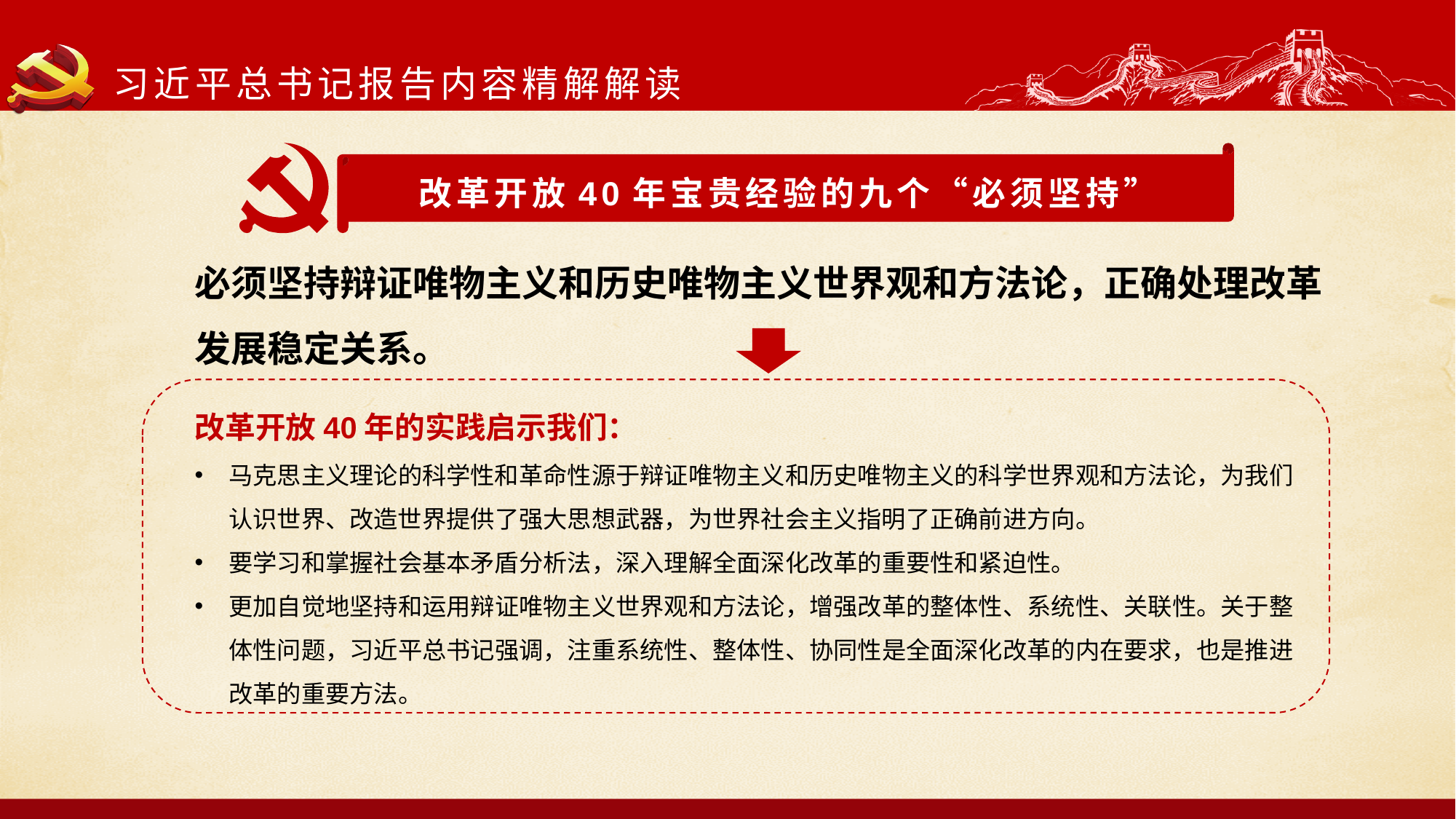

习近平总书记报告内容精解解读

改革开放40年宝贵经验的九个“必须坚持”
必须坚持辩证唯物主义和历史唯物主义世界观和方法论，正确处理改革发展稳定关系。

改革开放40年的实践启示我们：
马克思主义理论的科学性和革命性源于辩证唯物主义和历史唯物主义的科学世界观和方法论，为我们认识世界、改造世界提供了强大思想武器，为世界社会主义指明了正确前进方向。
要学习和掌握社会基本矛盾分析法，深入理解全面深化改革的重要性和紧迫性。
更加自觉地坚持和运用辩证唯物主义世界观和方法论，增强改革的整体性、系统性、关联性。关于整体性问题，习近平总书记强调，注重系统性、整体性、协同性是全面深化改革的内在要求，也是推进改革的重要方法。